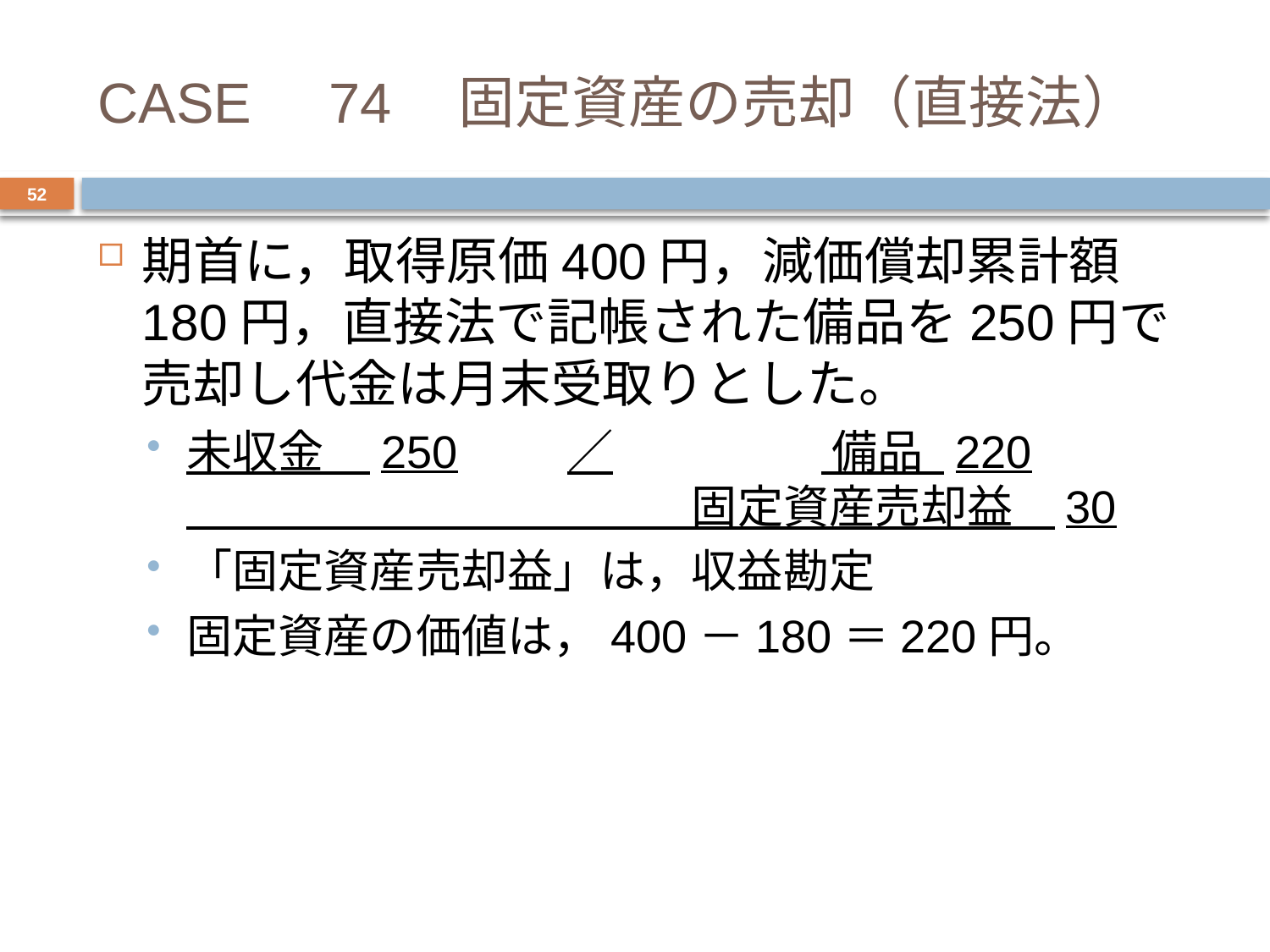

# CASE　74　固定資産の売却（直接法）
52
期首に，取得原価400円，減価償却累計額180円，直接法で記帳された備品を250円で売却し代金は月末受取りとした。
未収金　250	／		 備品  220
　　　　　　　　　　　固定資産売却益    30
「固定資産売却益」は，収益勘定
固定資産の価値は，400－180＝220円。